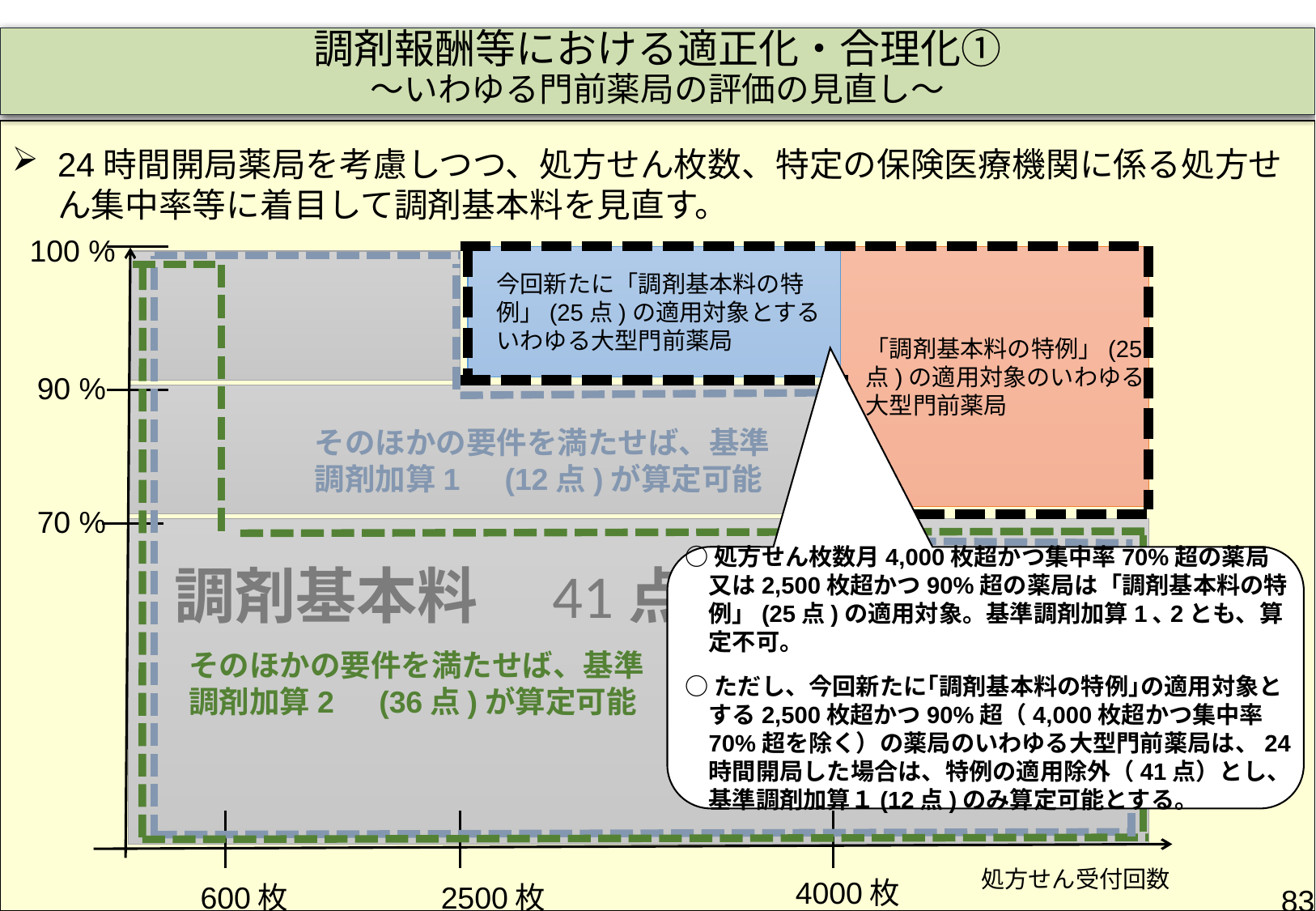

# 調剤報酬等における適正化・合理化① ～いわゆる門前薬局の評価の見直し～

24時間開局薬局を考慮しつつ、処方せん枚数、特定の保険医療機関に係る処方せん集中率等に着目して調剤基本料を見直す。

100 %
「調剤基本料の特例」(25点)の適用対象のいわゆる大型門前薬局
今回新たに「調剤基本料の特例」(25点)の適用対象とするいわゆる大型門前薬局

90 %

そのほかの要件を満たせば、基準調剤加算1　(12点)が算定可能
70 %

○処方せん枚数月4,000枚超かつ集中率70%超の薬局又は2,500枚超かつ90%超の薬局は「調剤基本料の特例」(25点)の適用対象。基準調剤加算1､2とも、算定不可。

○ただし、今回新たに｢調剤基本料の特例｣の適用対象とする2,500枚超かつ90%超（4,000枚超かつ集中率70%超を除く）の薬局のいわゆる大型門前薬局は、24時間開局した場合は、特例の適用除外（41点）とし、基準調剤加算１(12点)のみ算定可能とする。
調剤基本料　41点
そのほかの要件を満たせば、基準調剤加算2　(36点)が算定可能
処方せん受付回数
4000枚
2500枚
600枚
83